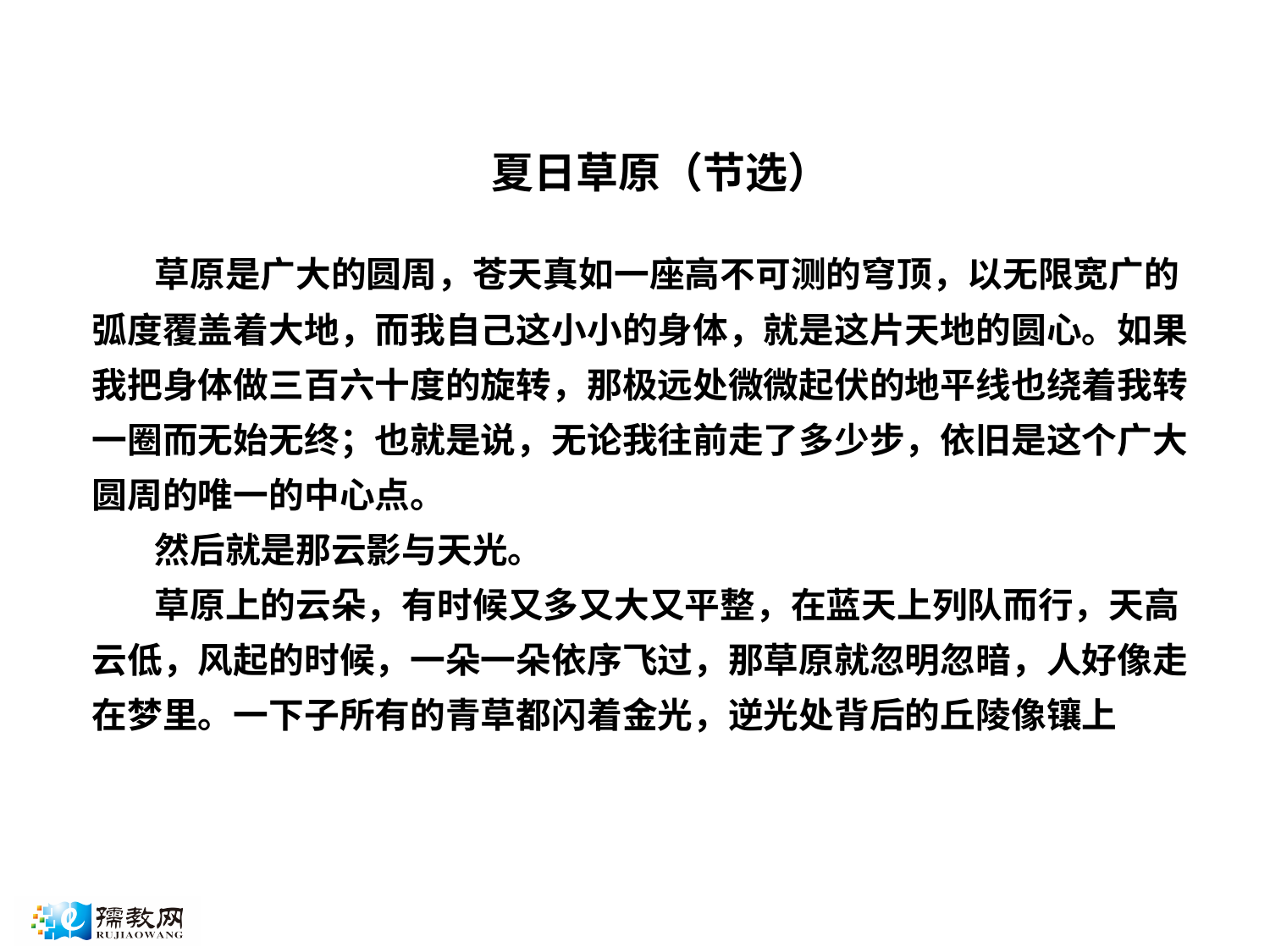

夏日草原（节选）
草原是广大的圆周，苍天真如一座高不可测的穹顶，以无限宽广的弧度覆盖着大地，而我自己这小小的身体，就是这片天地的圆心。如果我把身体做三百六十度的旋转，那极远处微微起伏的地平线也绕着我转一圈而无始无终；也就是说，无论我往前走了多少步，依旧是这个广大圆周的唯一的中心点。
然后就是那云影与天光。
草原上的云朵，有时候又多又大又平整，在蓝天上列队而行，天高云低，风起的时候，一朵一朵依序飞过，那草原就忽明忽暗，人好像走在梦里。一下子所有的青草都闪着金光，逆光处背后的丘陵像镶上